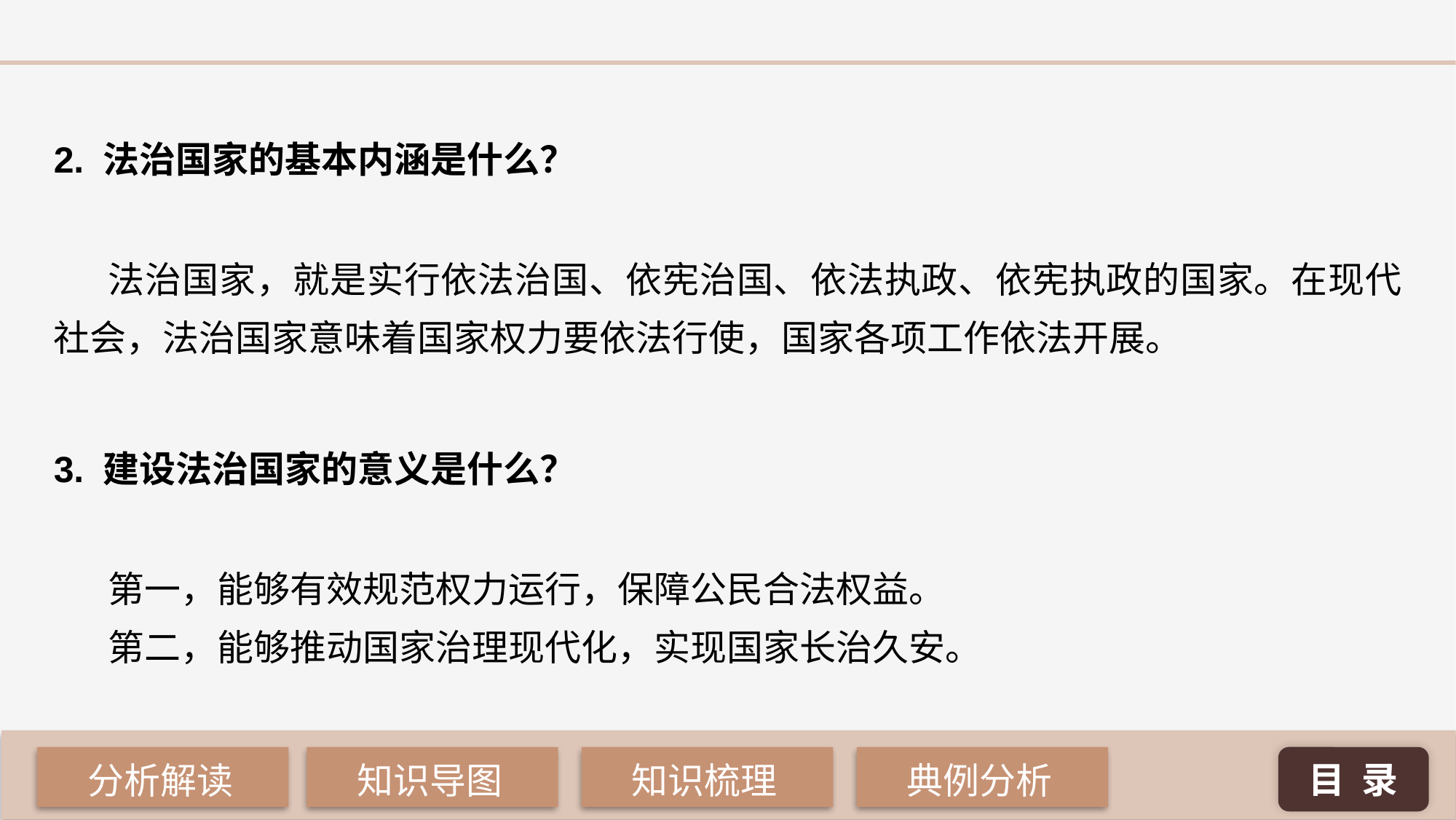

2. 法治国家的基本内涵是什么？
法治国家，就是实行依法治国、依宪治国、依法执政、依宪执政的国家。在现代社会，法治国家意味着国家权力要依法行使，国家各项工作依法开展。
3. 建设法治国家的意义是什么？
第一，能够有效规范权力运行，保障公民合法权益。
第二，能够推动国家治理现代化，实现国家长治久安。